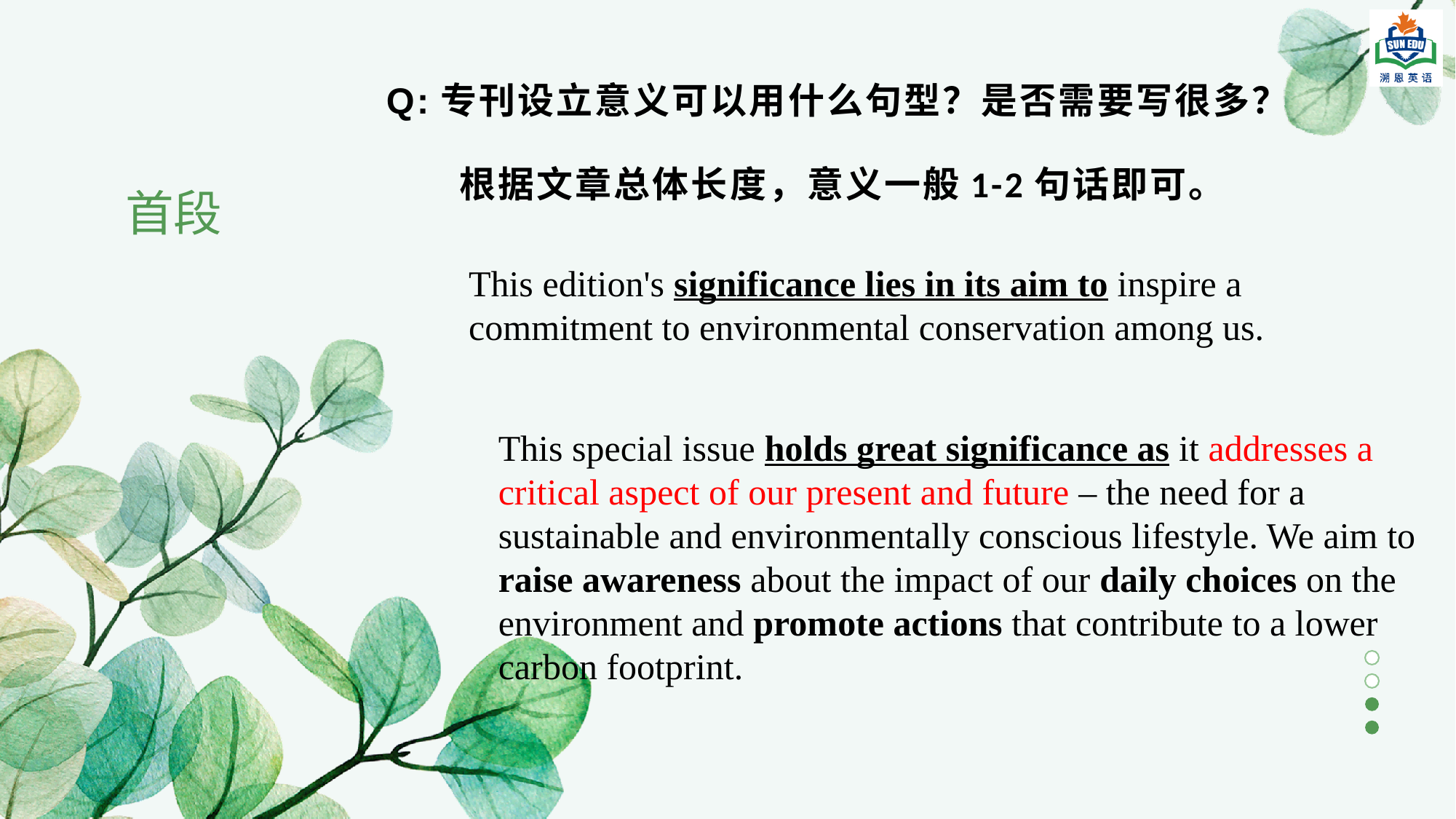

Q:专刊设立意义可以用什么句型？是否需要写很多？

# 首段
根据文章总体长度，意义一般1-2句话即可。
This edition's significance lies in its aim to inspire a commitment to environmental conservation among us.
This special issue holds great significance as it addresses a critical aspect of our present and future – the need for a sustainable and environmentally conscious lifestyle. We aim to raise awareness about the impact of our daily choices on the environment and promote actions that contribute to a lower carbon footprint.